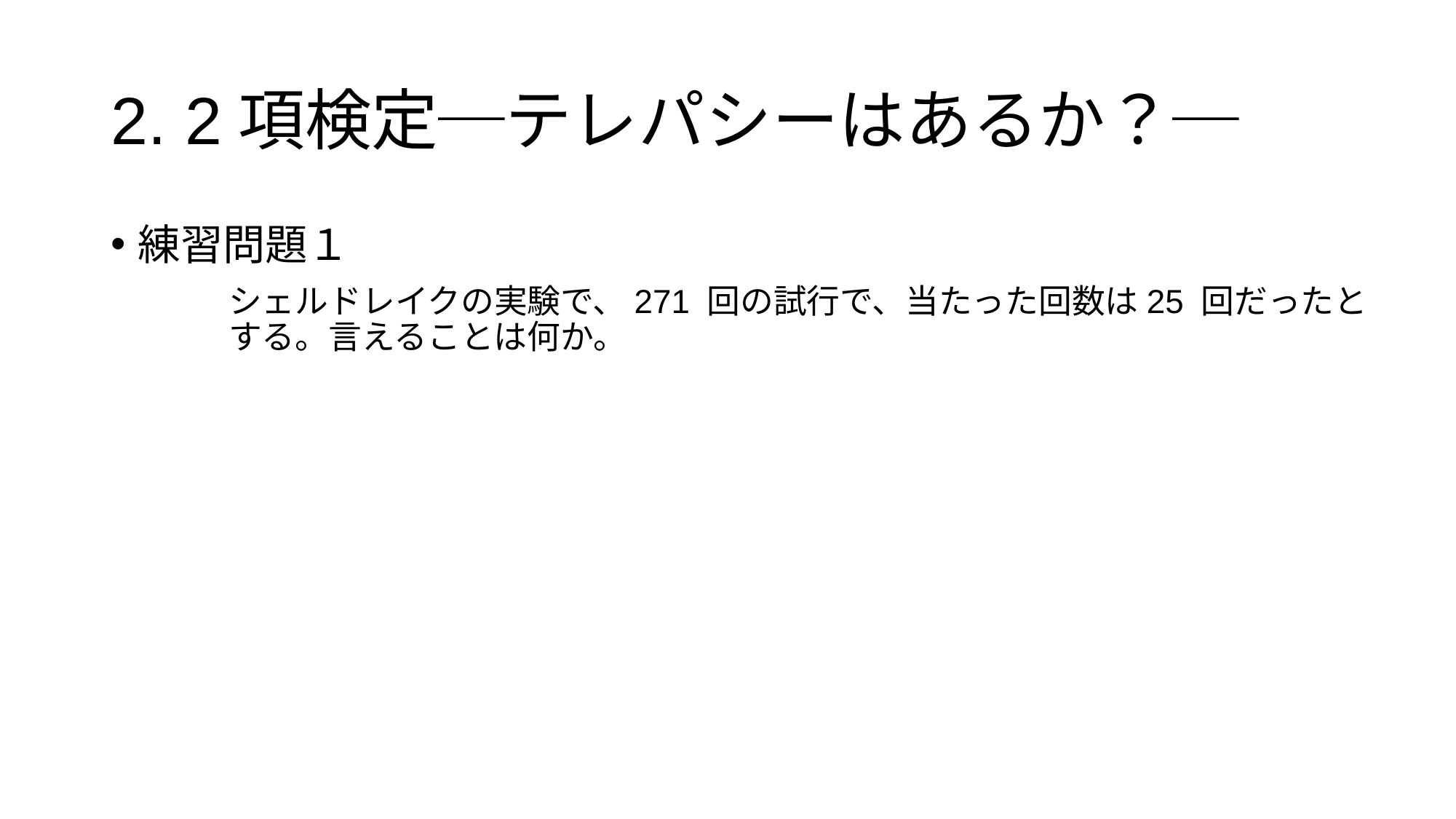

# 2. 2項検定─テレパシーはあるか？─
練習問題１
シェルドレイクの実験で、271 回の試行で、当たった回数は25 回だったとする。言えることは何か。